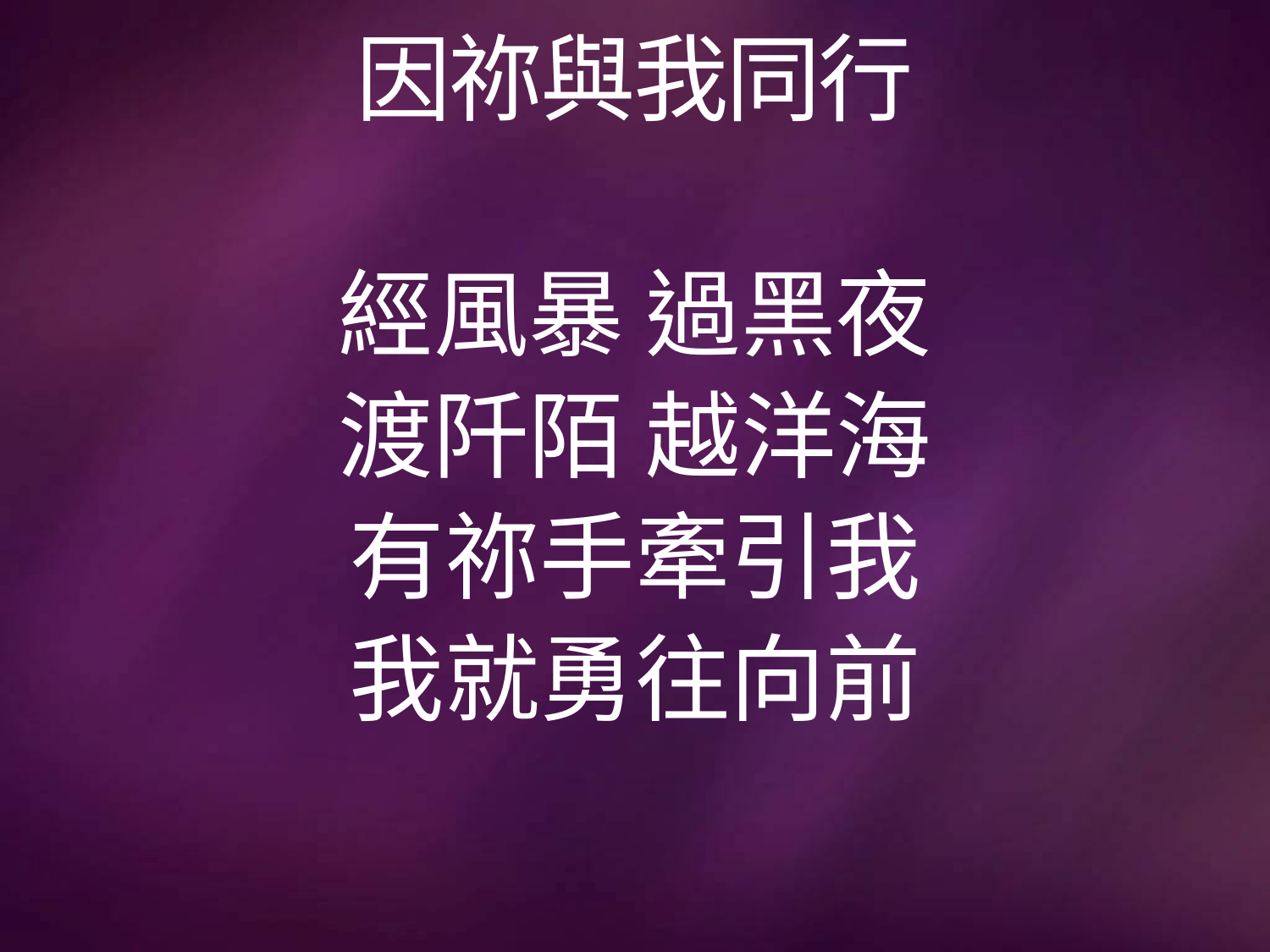

# 因祢與我同行
經風暴 過黑夜
渡阡陌 越洋海
有祢手牽引我
我就勇往向前